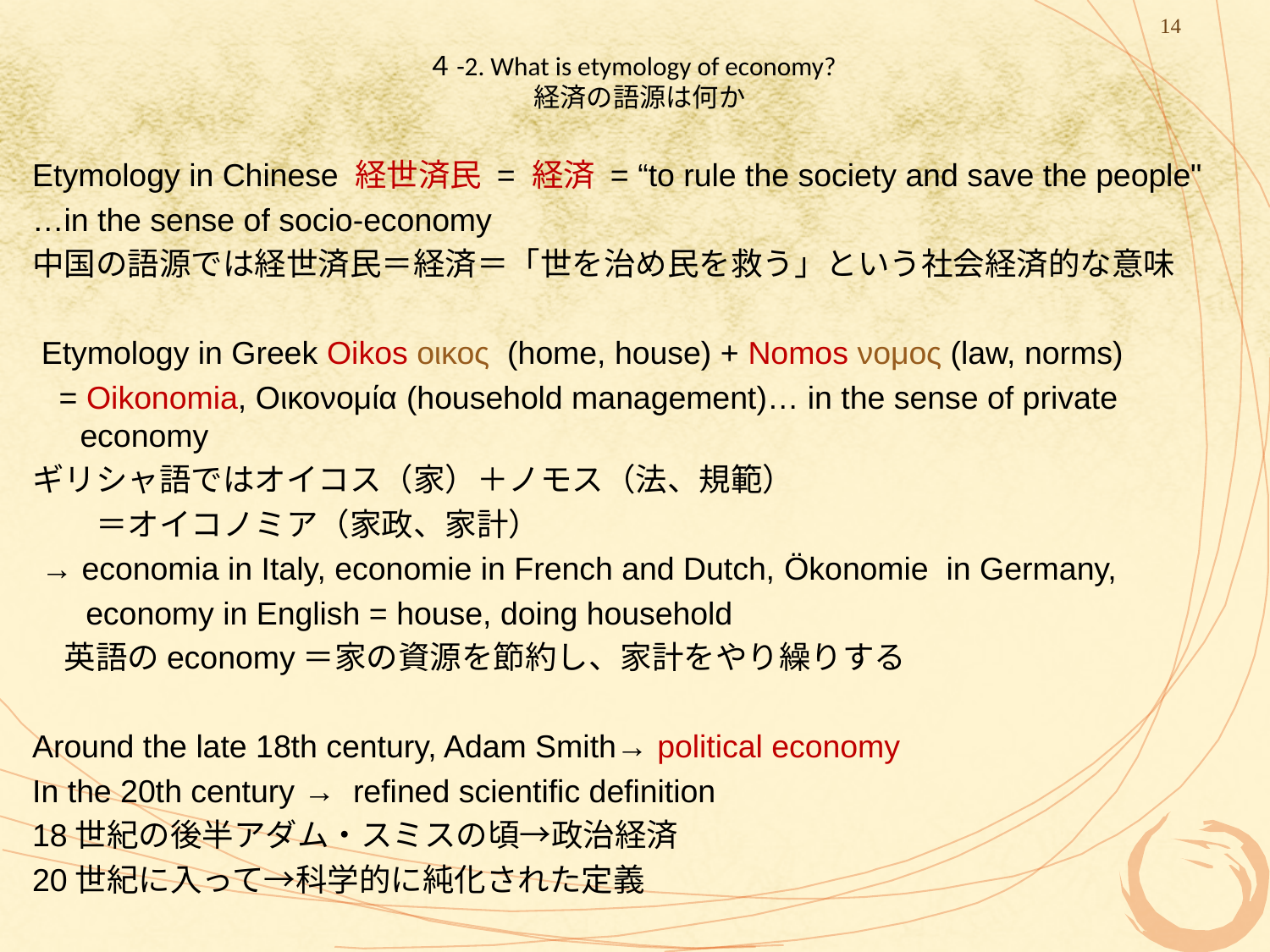

14
# ４-2. What is etymology of economy? 経済の語源は何か
Etymology in Chinese 経世済民 = 経済 = “to rule the society and save the people"
…in the sense of socio-economy
中国の語源では経世済民＝経済＝「世を治め民を救う」という社会経済的な意味

 Etymology in Greek Oikos οικος  (home, house) + Nomos νομος (law, norms)
   = Oikonomia, Οικονομία (household management)… in the sense of private economy
ギリシャ語ではオイコス（家）＋ノモス（法、規範）
　　＝オイコノミア（家政、家計）
 → economia in Italy, economie in French and Dutch, Ökonomie  in Germany,
      economy in English = house, doing household
　英語のeconomy＝家の資源を節約し、家計をやり繰りする

Around the late 18th century, Adam Smith→ political economy
In the 20th century →  refined scientific definition
18世紀の後半アダム・スミスの頃→政治経済
20世紀に入って→科学的に純化された定義